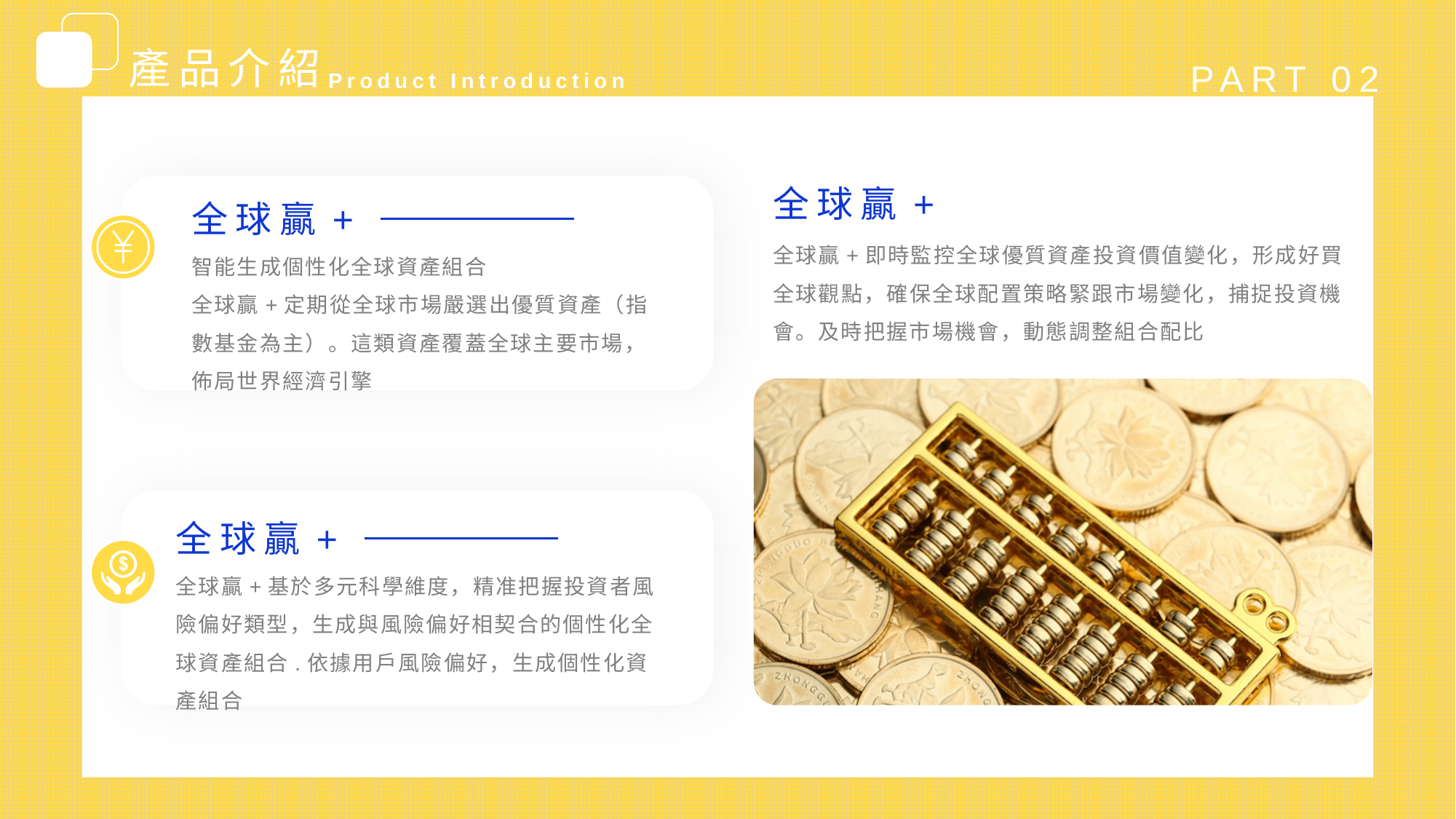

產品介紹
PART 02
 Product Introduction

全球贏+
全球贏+
智能生成個性化全球資產組合
全球贏+定期從全球市場嚴選出優質資產（指數基金為主）。這類資產覆蓋全球主要市場，
佈局世界經濟引擎

全球贏+即時監控全球優質資產投資價值變化，形成好買全球觀點，確保全球配置策略緊跟市場變化，捕捉投資機會。及時把握市場機會，動態調整組合配比

全球贏+
全球贏+基於多元科學維度，精准把握投資者風險偏好類型，生成與風險偏好相契合的個性化全球資產組合.依據用戶風險偏好，生成個性化資產組合